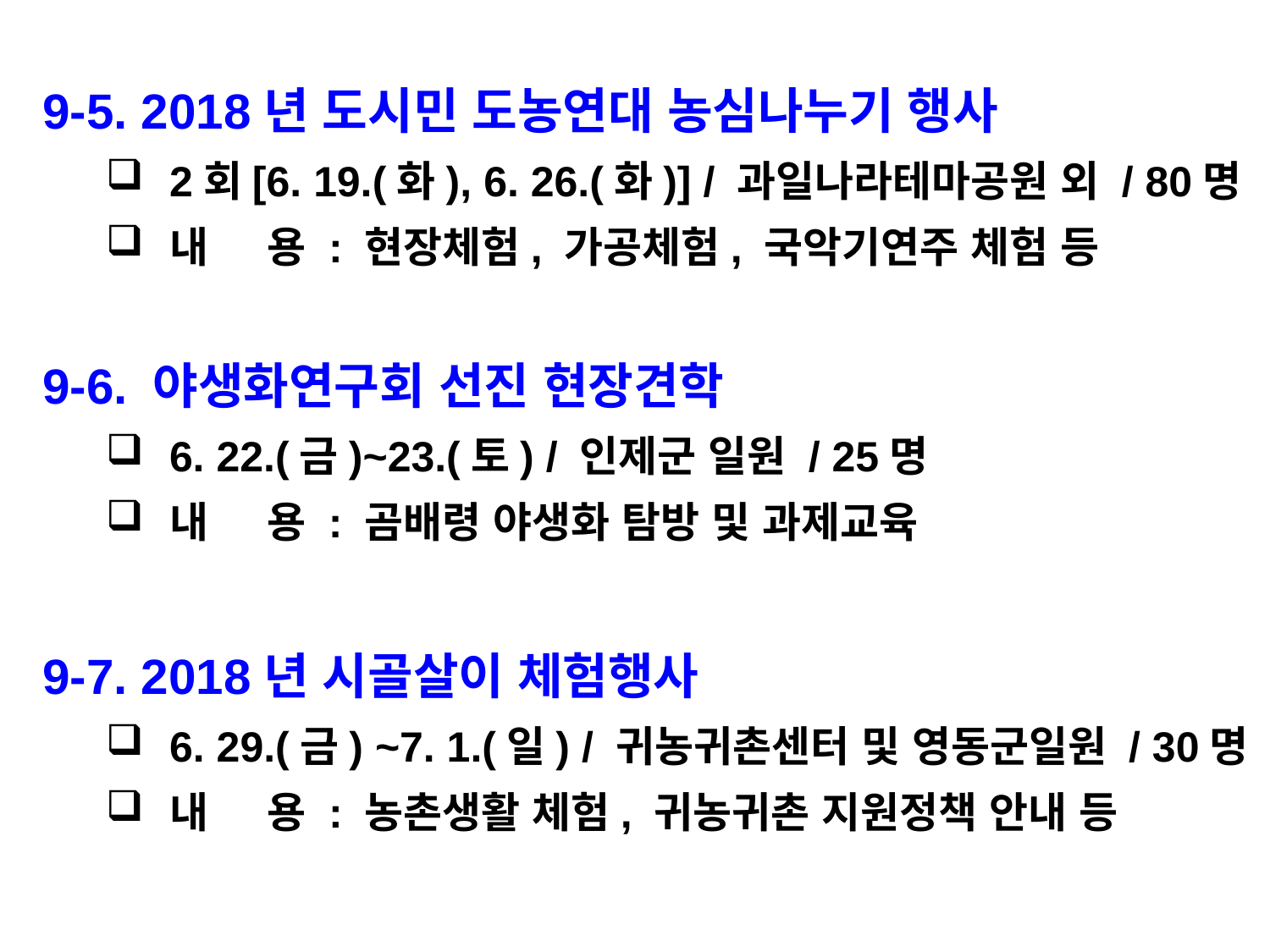

9-5. 2018년 도시민 도농연대 농심나누기 행사
2회[6. 19.(화), 6. 26.(화)] / 과일나라테마공원 외 / 80명
내     용 : 현장체험, 가공체험, 국악기연주 체험 등
9-6. 야생화연구회 선진 현장견학
6. 22.(금)~23.(토) / 인제군 일원 / 25명
내     용 : 곰배령 야생화 탐방 및 과제교육

9-7. 2018년 시골살이 체험행사
6. 29.(금) ~7. 1.(일) / 귀농귀촌센터 및 영동군일원 / 30명
내     용 : 농촌생활 체험, 귀농귀촌 지원정책 안내 등